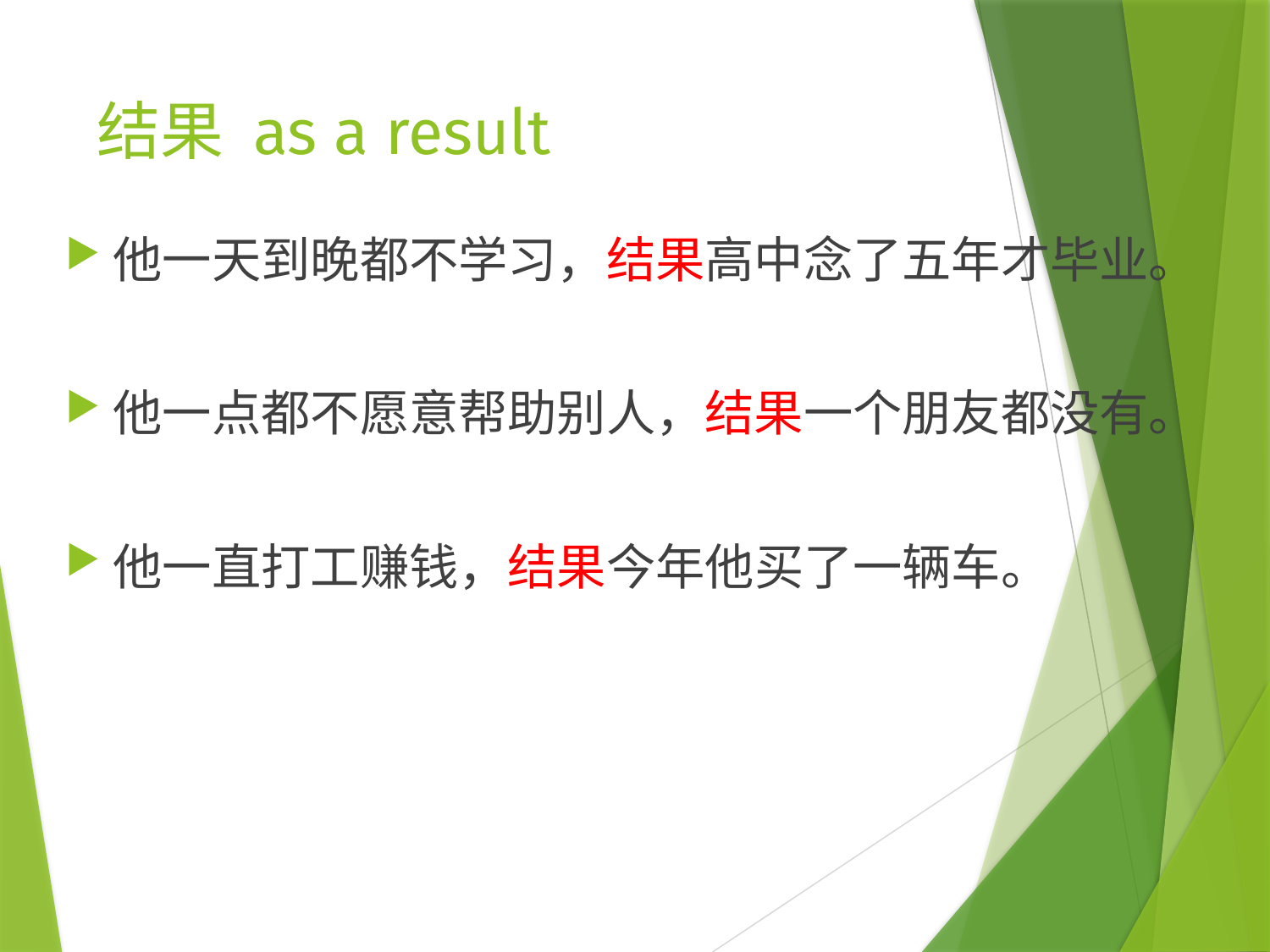

# 结果 as a result
他一天到晚都不学习，结果高中念了五年才毕业。

他一点都不愿意帮助别人，结果一个朋友都没有。

他一直打工赚钱，结果今年他买了一辆车。